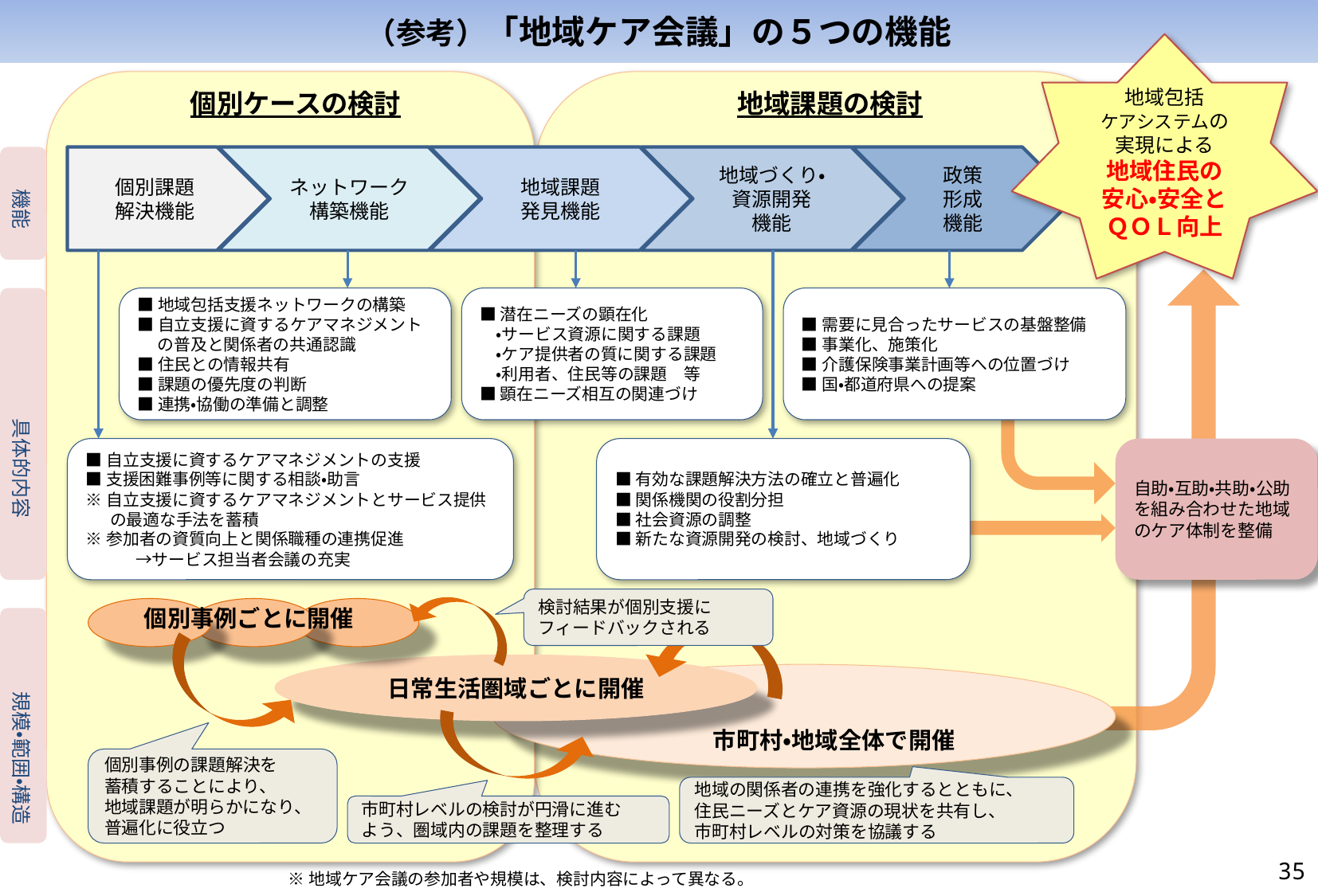

# （参考）「地域ケア会議」の５つの機能

地域包括
ケアシステムの実現による
地域住民の
安心・安全と
ＱＯＬ向上

個別ケースの検討
地域課題の検討
　 機能
個別課題
解決機能
ネットワーク
構築機能
地域課題
発見機能
地域づくり・
資源開発
機能
政策
形成
機能

　　　　　具体的内容
■地域包括支援ネットワークの構築
■自立支援に資するケアマネジメント
　 の普及と関係者の共通認識
■住民との情報共有
■課題の優先度の判断
■連携・協働の準備と調整
■潜在ニーズの顕在化
　・サービス資源に関する課題
　・ケア提供者の質に関する課題
　・利用者、住民等の課題　等
■顕在ニーズ相互の関連づけ
■需要に見合ったサービスの基盤整備
■事業化、施策化
■介護保険事業計画等への位置づけ
■国・都道府県への提案

■自立支援に資するケアマネジメントの支援
■支援困難事例等に関する相談・助言
※自立支援に資するケアマネジメントとサービス提供
　  の最適な手法を蓄積
※参加者の資質向上と関係職種の連携促進
　　　→サービス担当者会議の充実
■有効な課題解決方法の確立と普遍化
■関係機関の役割分担
■社会資源の調整
■新たな資源開発の検討、地域づくり
自助・互助・共助・公助を組み合わせた地域のケア体制を整備

検討結果が個別支援に
フィードバックされる

個別事例ごとに開催

　　　規模・範囲・構造

日常生活圏域ごとに開催

　　　市町村・地域全体で開催

個別事例の課題解決を
蓄積することにより、
地域課題が明らかになり、普遍化に役立つ
地域の関係者の連携を強化するとともに、
住民ニーズとケア資源の現状を共有し、
市町村レベルの対策を協議する
市町村レベルの検討が円滑に進む
よう、圏域内の課題を整理する
35
※地域ケア会議の参加者や規模は、検討内容によって異なる。